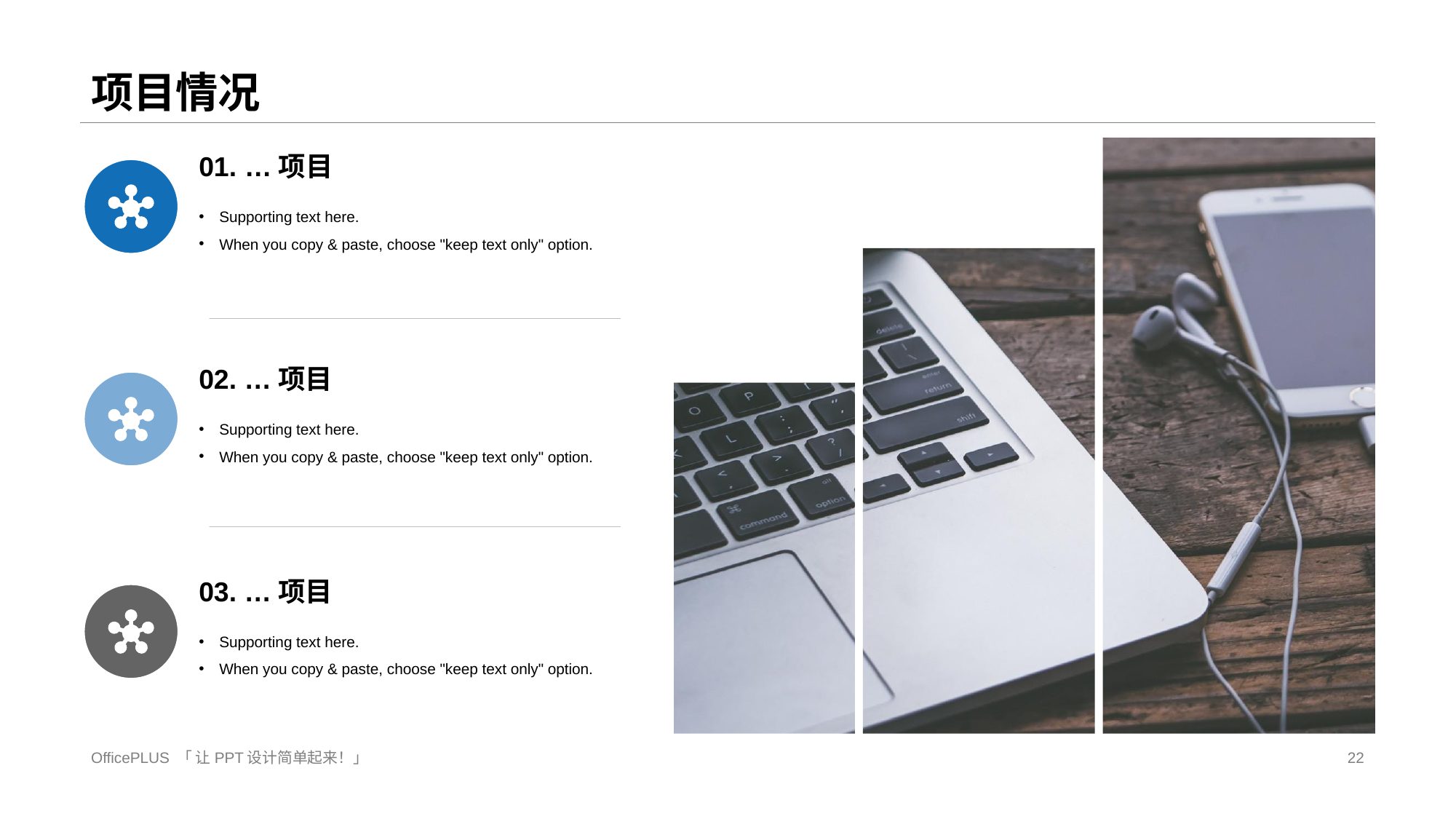

# 项目情况

01. …项目

Supporting text here.
When you copy & paste, choose "keep text only" option.
02. …项目

Supporting text here.
When you copy & paste, choose "keep text only" option.
03. …项目

Supporting text here.
When you copy & paste, choose "keep text only" option.
OfficePLUS 「 让PPT设计简单起来！」
22